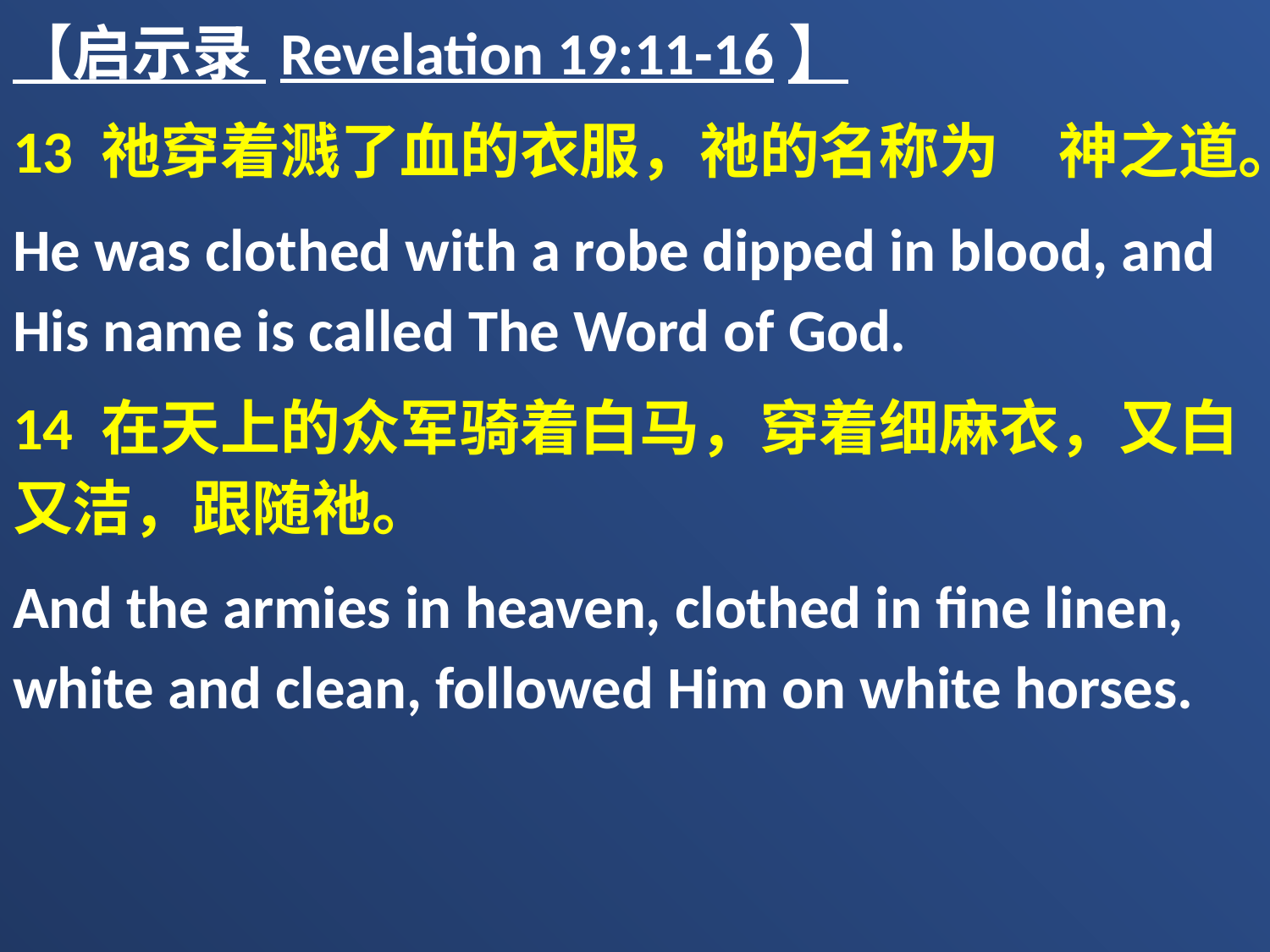

【启示录 Revelation 19:11-16】
13 祂穿着溅了血的衣服，祂的名称为　神之道。
He was clothed with a robe dipped in blood, and His name is called The Word of God.
14 在天上的众军骑着白马，穿着细麻衣，又白又洁，跟随祂。
And the armies in heaven, clothed in fine linen, white and clean, followed Him on white horses.